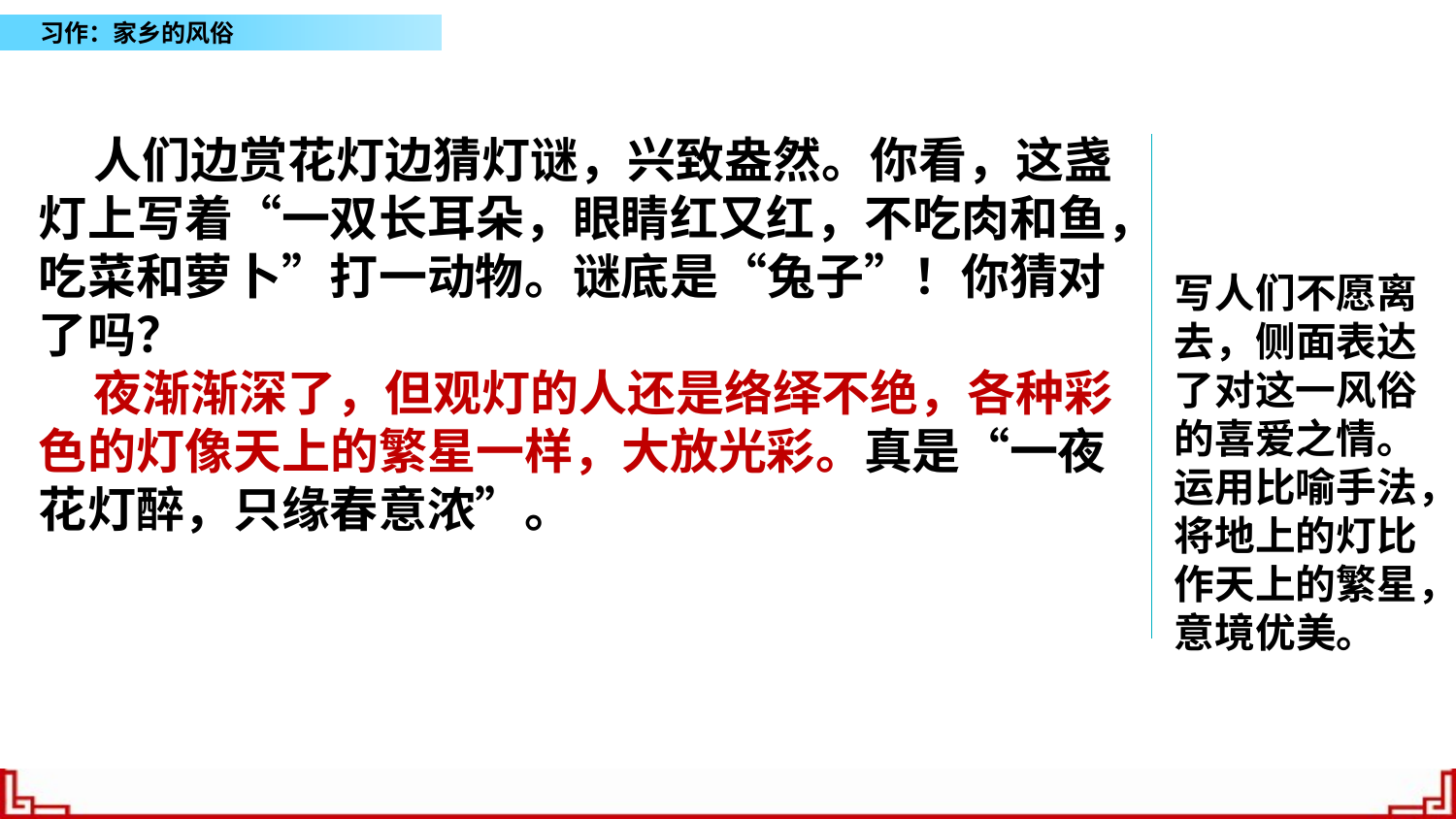

人们边赏花灯边猜灯谜，兴致盎然。你看，这盏灯上写着“一双长耳朵，眼睛红又红，不吃肉和鱼，吃菜和萝卜”打一动物。谜底是“兔子”！你猜对了吗？
    夜渐渐深了，但观灯的人还是络绎不绝，各种彩色的灯像天上的繁星一样，大放光彩。真是“一夜花灯醉，只缘春意浓”。
写人们不愿离去，侧面表达了对这一风俗的喜爱之情。运用比喻手法，将地上的灯比作天上的繁星，意境优美。